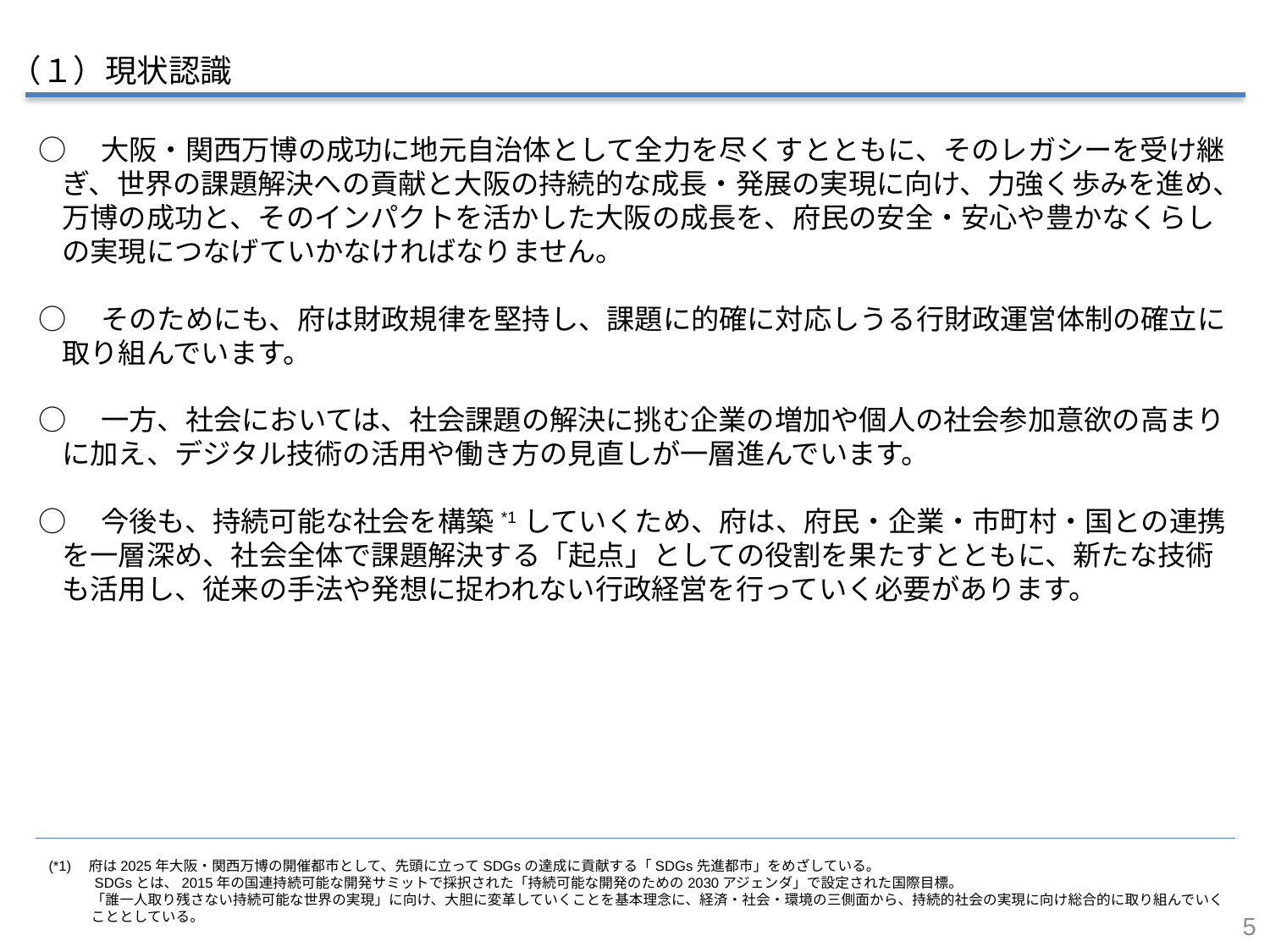

（１）現状認識
○　大阪・関西万博の成功に地元自治体として全力を尽くすとともに、そのレガシーを受け継ぎ、世界の課題解決への貢献と大阪の持続的な成長・発展の実現に向け、力強く歩みを進め、万博の成功と、そのインパクトを活かした大阪の成長を、府民の安全・安心や豊かなくらしの実現につなげていかなければなりません。

○　そのためにも、府は財政規律を堅持し、課題に的確に対応しうる行財政運営体制の確立に取り組んでいます。

○　一方、社会においては、社会課題の解決に挑む企業の増加や個人の社会参加意欲の高まりに加え、デジタル技術の活用や働き方の見直しが一層進んでいます。

○　今後も、持続可能な社会を構築*1していくため、府は、府民・企業・市町村・国との連携を一層深め、社会全体で課題解決する「起点」としての役割を果たすとともに、新たな技術も活用し、従来の手法や発想に捉われない行政経営を行っていく必要があります。
(*1)　府は2025年大阪・関西万博の開催都市として、先頭に立ってSDGsの達成に貢献する「SDGs先進都市」をめざしている。
　　　SDGsとは、2015年の国連持続可能な開発サミットで採択された「持続可能な開発のための2030アジェンダ」で設定された国際目標。
　　　「誰一人取り残さない持続可能な世界の実現」に向け、大胆に変革していくことを基本理念に、経済・社会・環境の三側面から、持続的社会の実現に向け総合的に取り組んでいく
　　　こととしている。
5